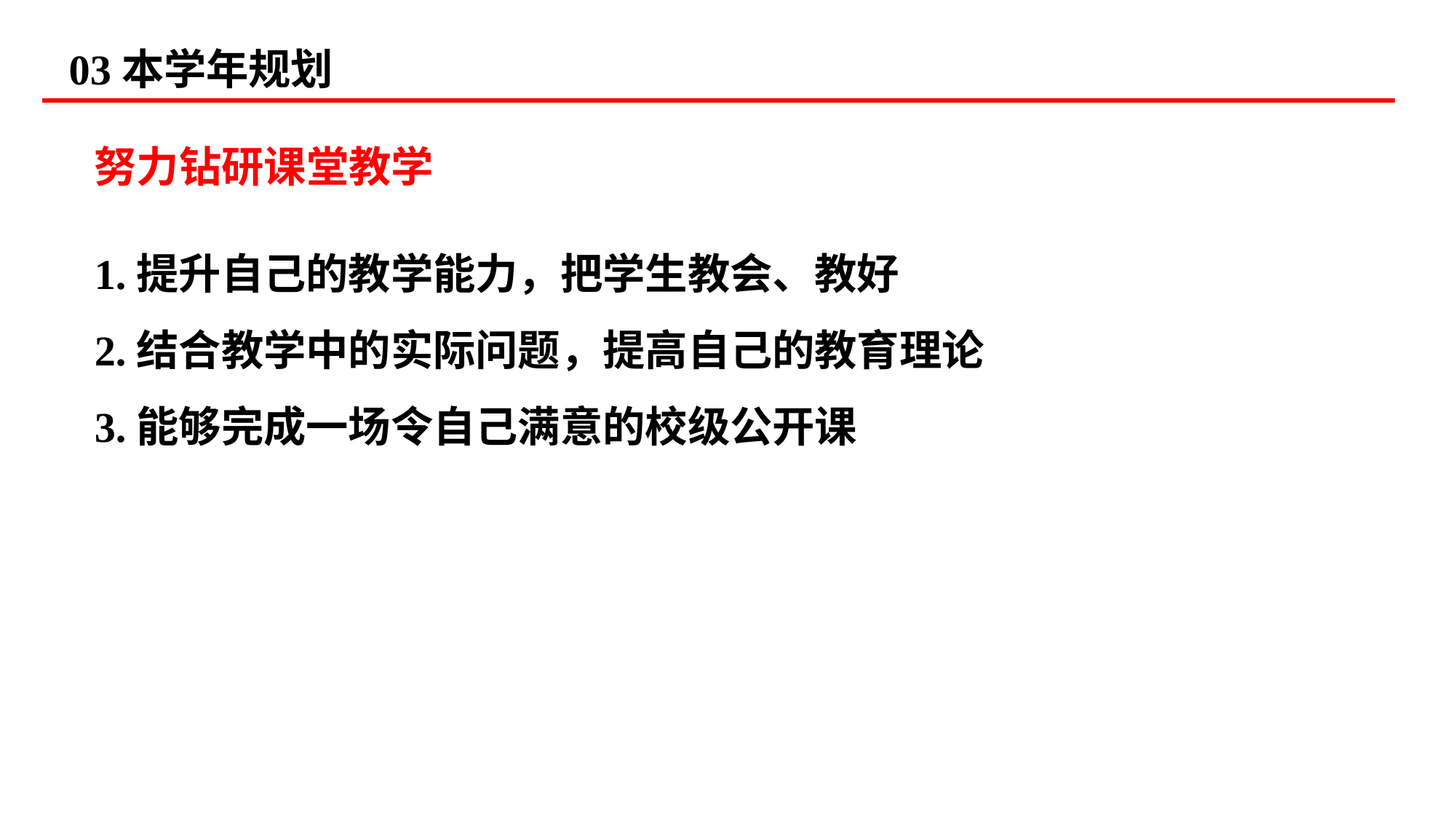

03本学年规划
努力钻研课堂教学
1.提升自己的教学能力，把学生教会、教好
2.结合教学中的实际问题，提高自己的教育理论
3.能够完成一场令自己满意的校级公开课